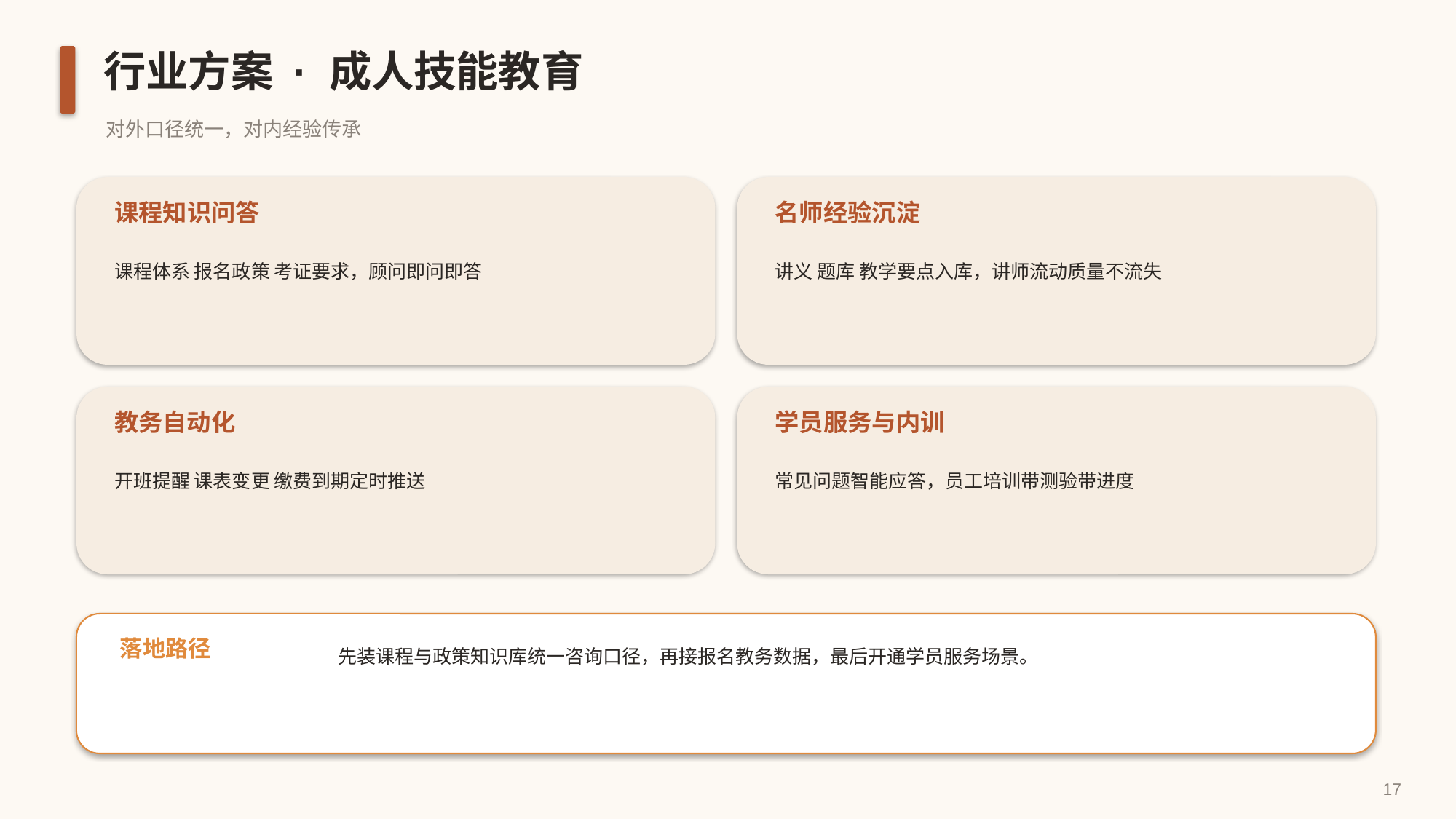

行业方案 · 成人技能教育

对外口径统一，对内经验传承

课程知识问答
名师经验沉淀
课程体系 报名政策 考证要求，顾问即问即答
讲义 题库 教学要点入库，讲师流动质量不流失

教务自动化
学员服务与内训
开班提醒 课表变更 缴费到期定时推送
常见问题智能应答，员工培训带测验带进度

落地路径
先装课程与政策知识库统一咨询口径，再接报名教务数据，最后开通学员服务场景。
17